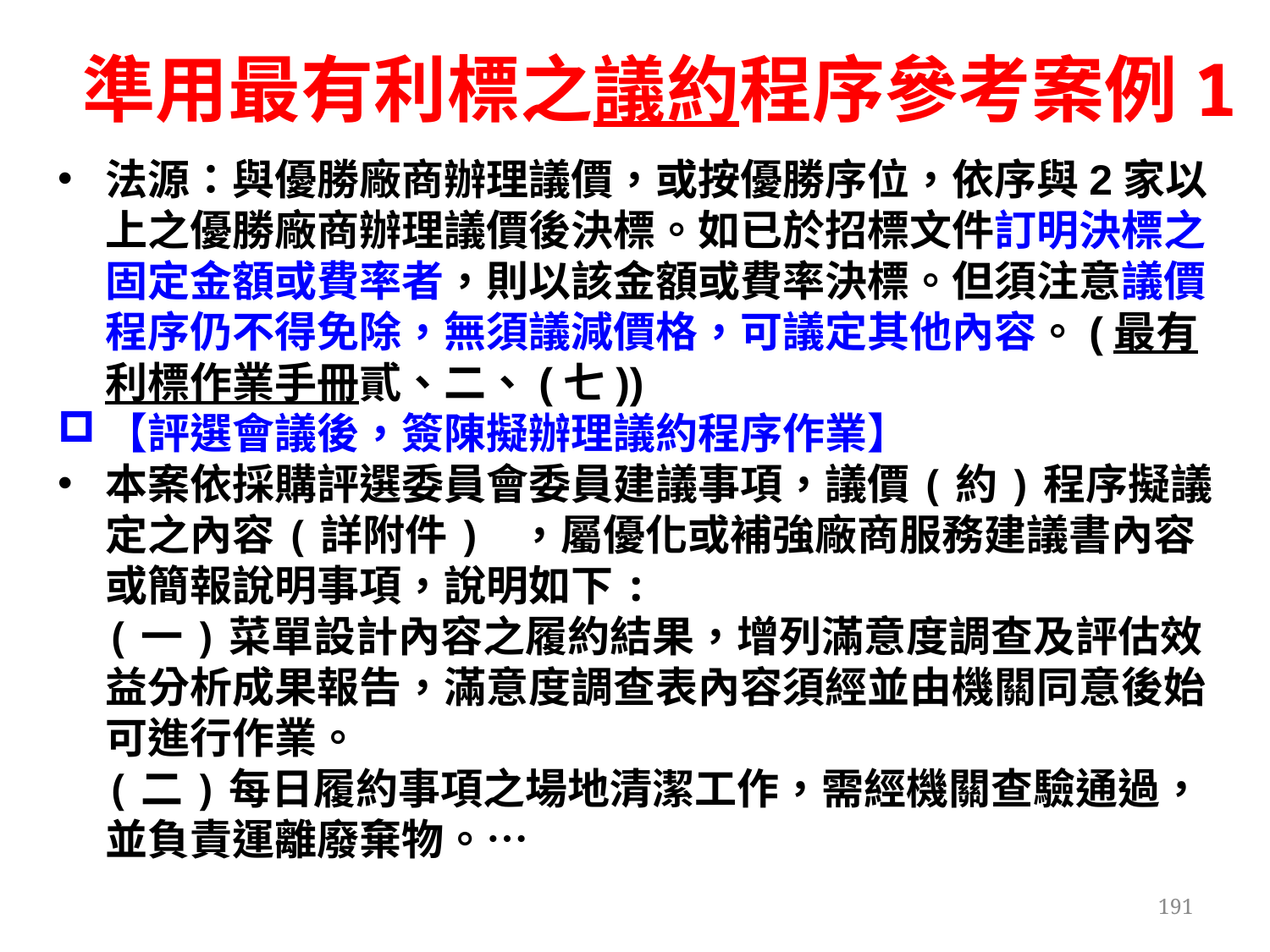

# 準用最有利標之議約程序參考案例1
法源：與優勝廠商辦理議價，或按優勝序位，依序與2家以上之優勝廠商辦理議價後決標。如已於招標文件訂明決標之固定金額或費率者，則以該金額或費率決標。但須注意議價程序仍不得免除，無須議減價格，可議定其他內容。(最有利標作業手冊貳、二、(七))
【評選會議後，簽陳擬辦理議約程序作業】
本案依採購評選委員會委員建議事項，議價(約)程序擬議定之內容(詳附件) ，屬優化或補強廠商服務建議書內容或簡報說明事項，說明如下:
(一)菜單設計內容之履約結果，增列滿意度調查及評估效益分析成果報告，滿意度調查表內容須經並由機關同意後始可進行作業。
(二)每日履約事項之場地清潔工作，需經機關查驗通過，並負責運離廢棄物。…
191